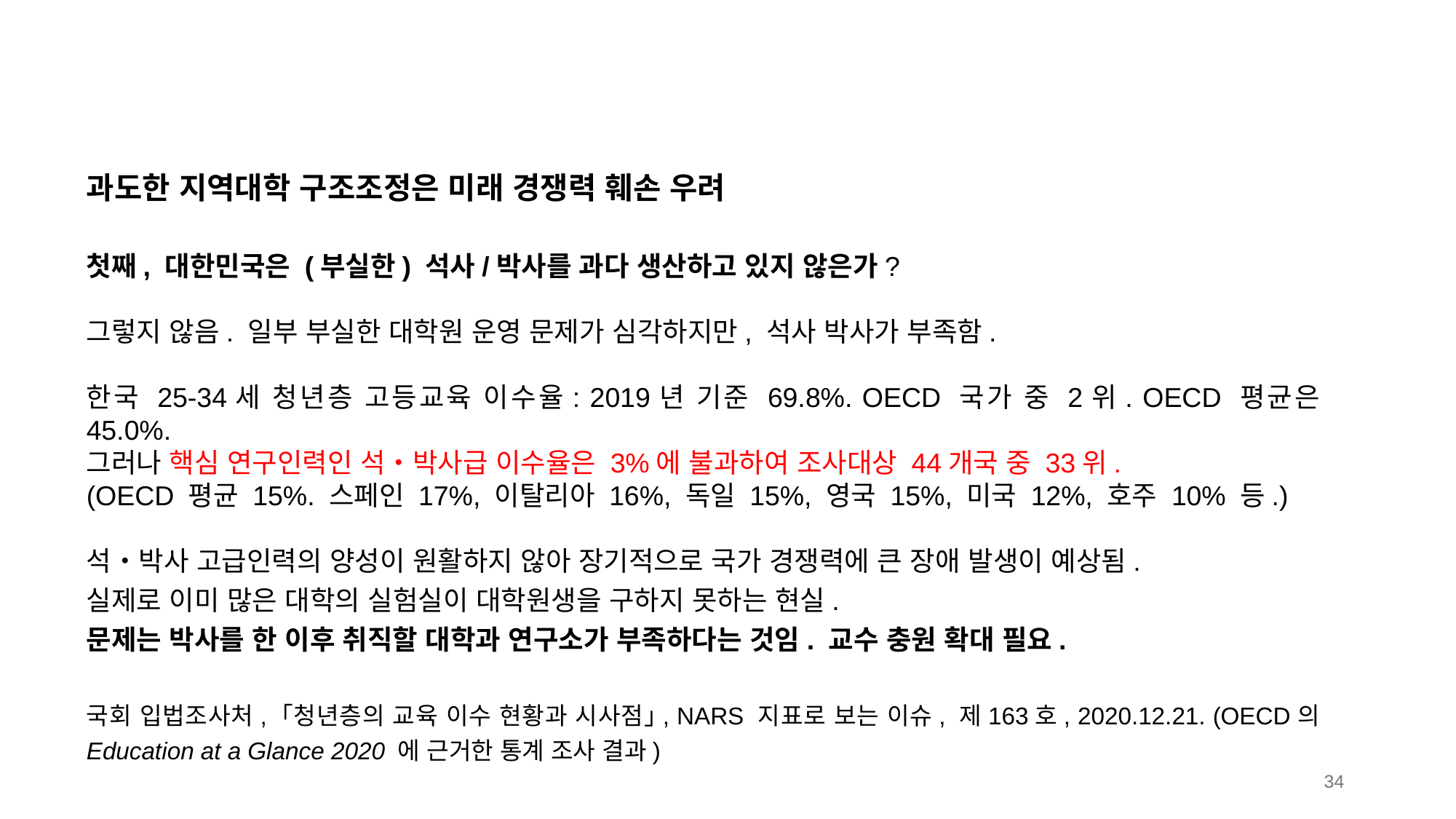

과도한 지역대학 구조조정은 미래 경쟁력 훼손 우려

첫째, 대한민국은 (부실한) 석사/박사를 과다 생산하고 있지 않은가?

그렇지 않음. 일부 부실한 대학원 운영 문제가 심각하지만, 석사 박사가 부족함.

한국 25-34세 청년층 고등교육 이수율: 2019년 기준 69.8%. OECD 국가 중 2위. OECD 평균은 45.0%.
그러나 핵심 연구인력인 석‧박사급 이수율은 3%에 불과하여 조사대상 44개국 중 33위.
(OECD 평균 15%. 스페인 17%, 이탈리아 16%, 독일 15%, 영국 15%, 미국 12%, 호주 10% 등.)

석‧박사 고급인력의 양성이 원활하지 않아 장기적으로 국가 경쟁력에 큰 장애 발생이 예상됨.
실제로 이미 많은 대학의 실험실이 대학원생을 구하지 못하는 현실.
문제는 박사를 한 이후 취직할 대학과 연구소가 부족하다는 것임. 교수 충원 확대 필요.

국회 입법조사처, ｢청년층의 교육 이수 현황과 시사점｣, NARS 지표로 보는 이슈, 제163호, 2020.12.21. (OECD의 Education at a Glance 2020 에 근거한 통계 조사 결과)

34